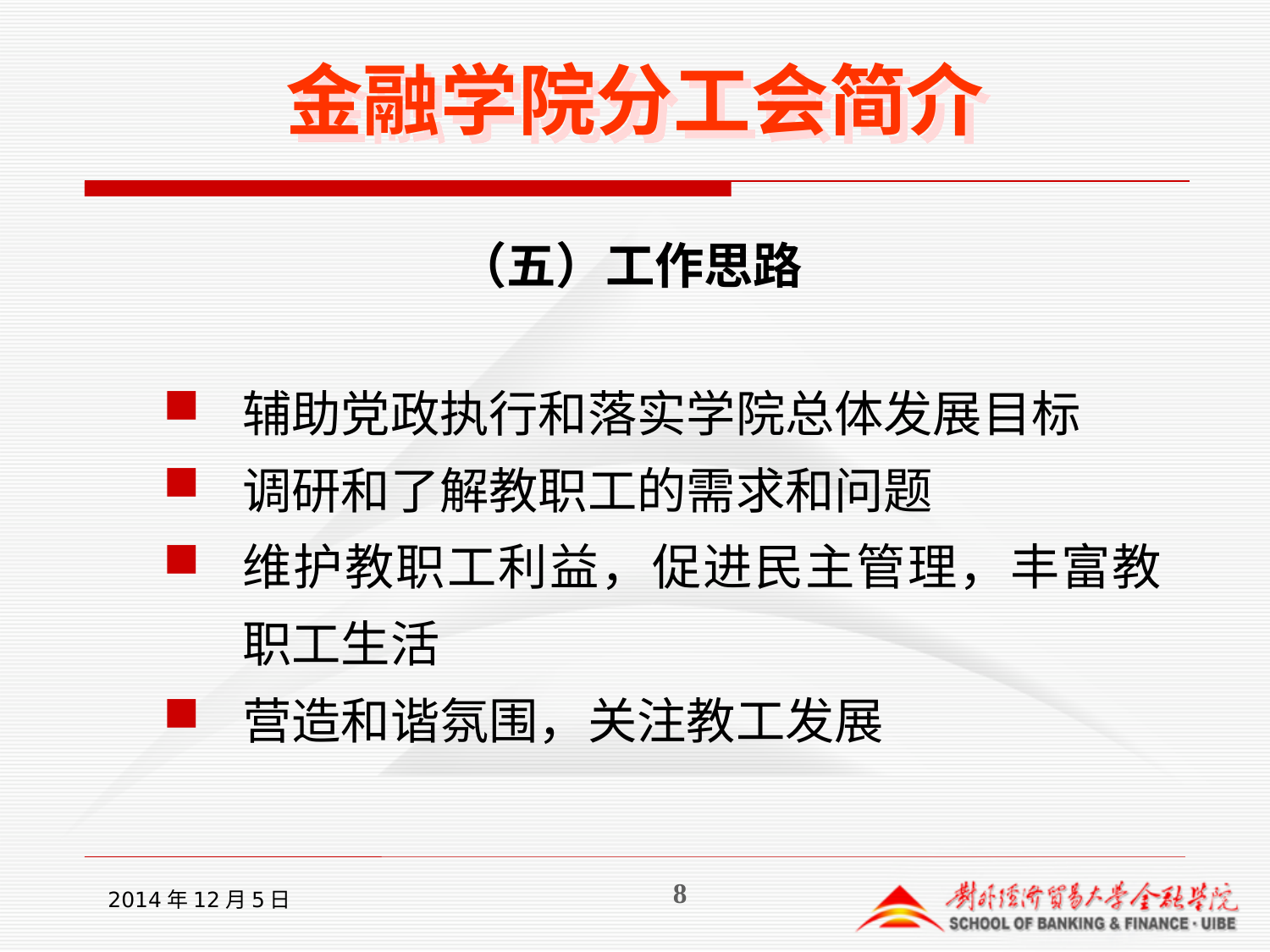

金融学院分工会简介
（五）工作思路

辅助党政执行和落实学院总体发展目标
调研和了解教职工的需求和问题
维护教职工利益，促进民主管理，丰富教职工生活
营造和谐氛围，关注教工发展
2014年12月5日